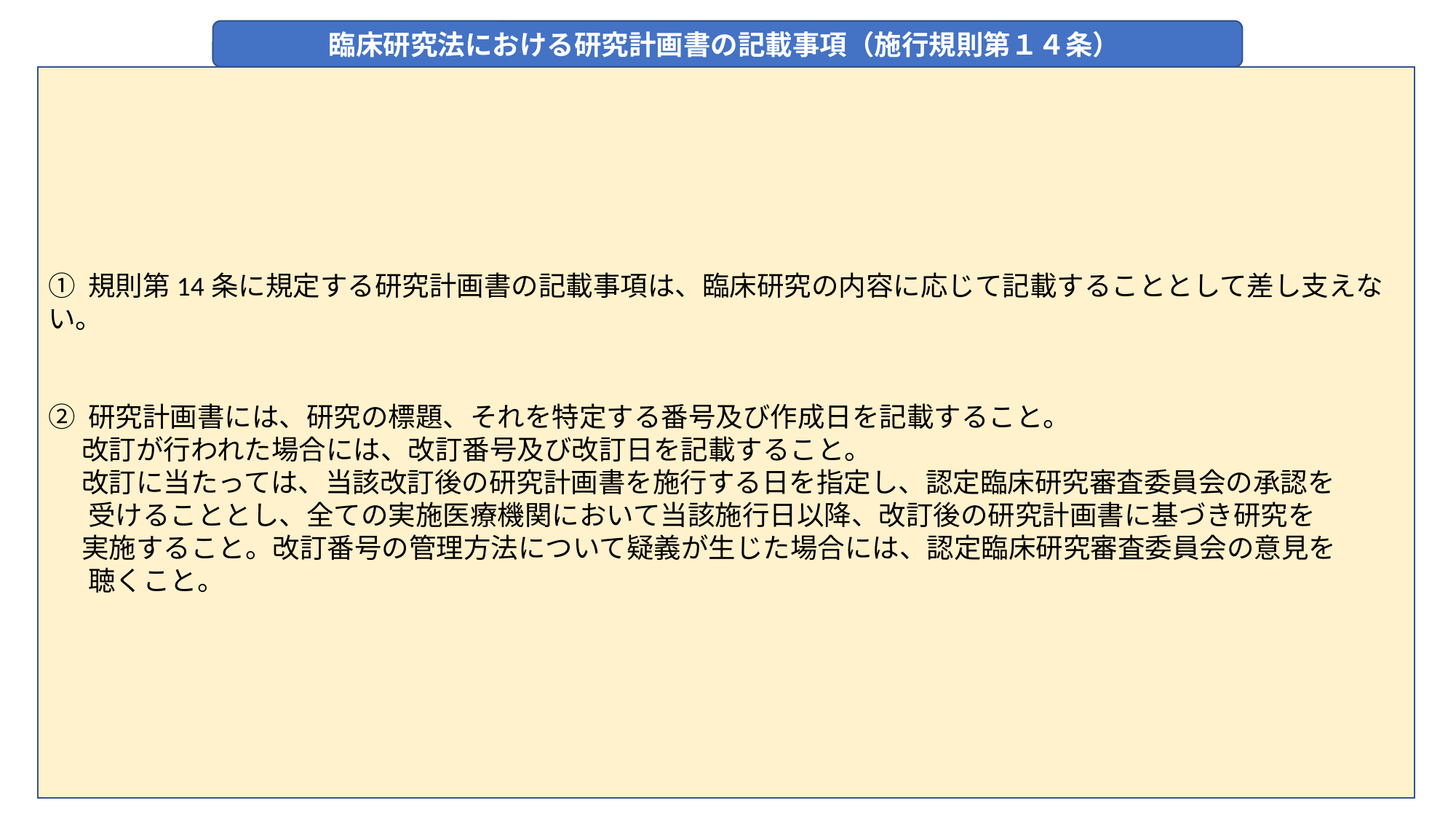

臨床研究法における研究計画書の記載事項（施行規則第１４条）
① 規則第14条に規定する研究計画書の記載事項は、臨床研究の内容に応じて記載することとして差し支えない。

② 研究計画書には、研究の標題、それを特定する番号及び作成日を記載すること。
　 改訂が行われた場合には、改訂番号及び改訂日を記載すること。
　 改訂に当たっては、当該改訂後の研究計画書を施行する日を指定し、認定臨床研究審査委員会の承認を
 　受けることとし、全ての実施医療機関において当該施行日以降、改訂後の研究計画書に基づき研究を
　 実施すること。改訂番号の管理方法について疑義が生じた場合には、認定臨床研究審査委員会の意見を
 　聴くこと。